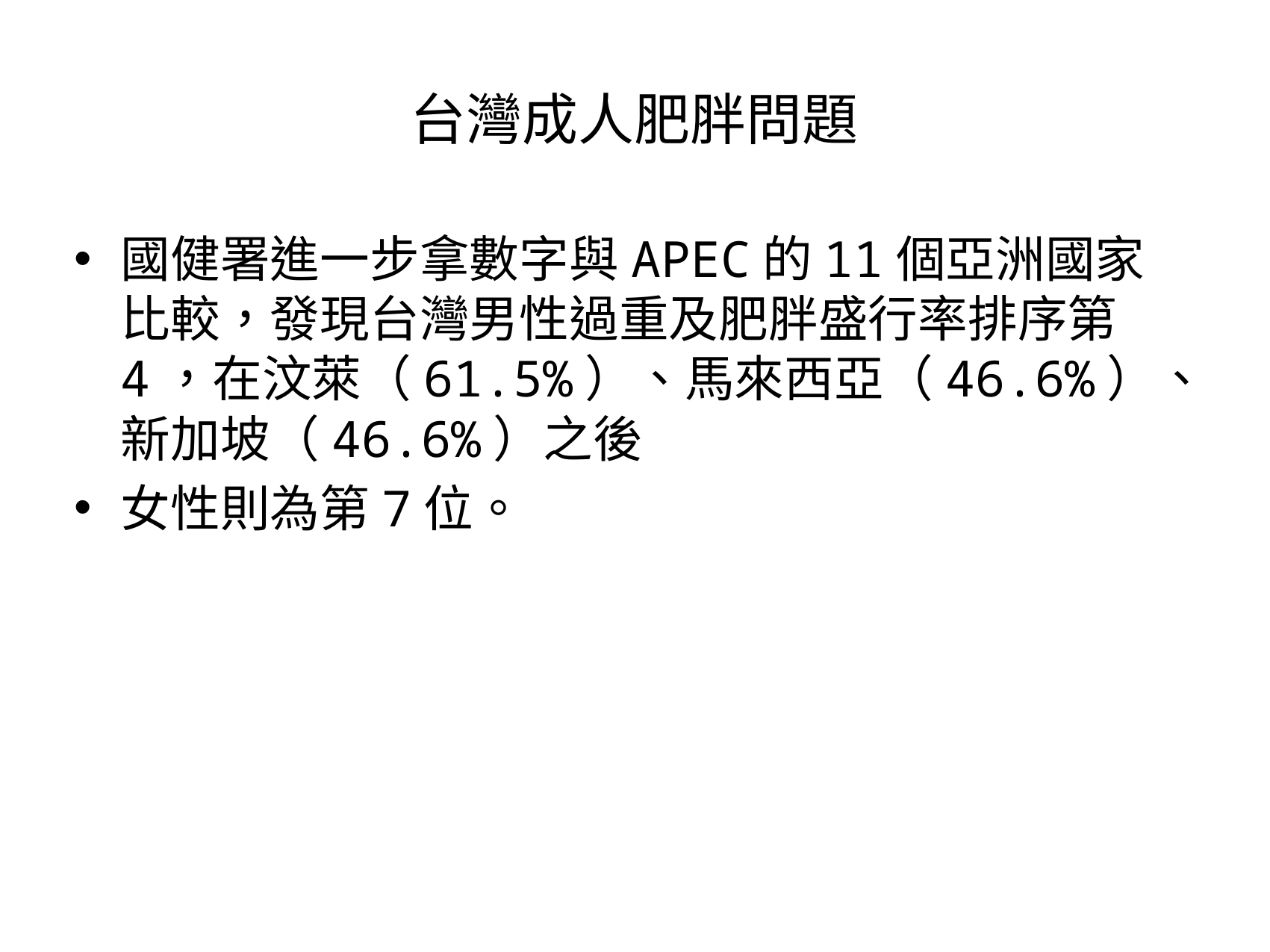

# 台灣成人肥胖問題
國健署進一步拿數字與APEC的11個亞洲國家比較，發現台灣男性過重及肥胖盛行率排序第4，在汶萊（61.5%）、馬來西亞（46.6%）、新加坡（46.6%）之後
女性則為第7位。